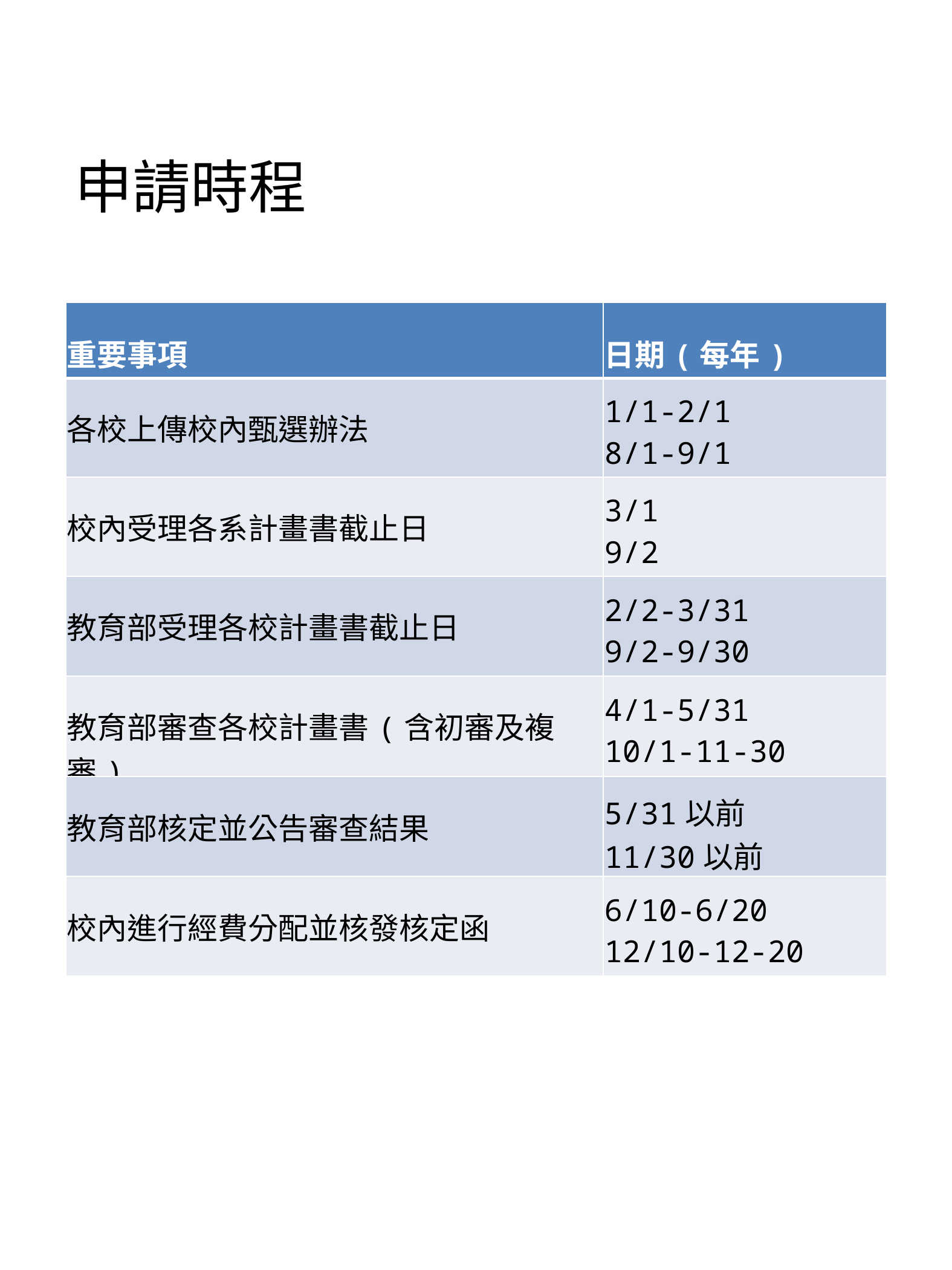

# 申請時程
| 重要事項 | 日期(每年) |
| --- | --- |
| 各校上傳校內甄選辦法 | 1/1-2/1 8/1-9/1 |
| 校內受理各系計畫書截止日 | 3/1 9/2 |
| 教育部受理各校計畫書截止日 | 2/2-3/31 9/2-9/30 |
| 教育部審查各校計畫書(含初審及複審) | 4/1-5/31 10/1-11-30 |
| 教育部核定並公告審查結果 | 5/31以前 11/30以前 |
| 校內進行經費分配並核發核定函 | 6/10-6/20 12/10-12-20 |